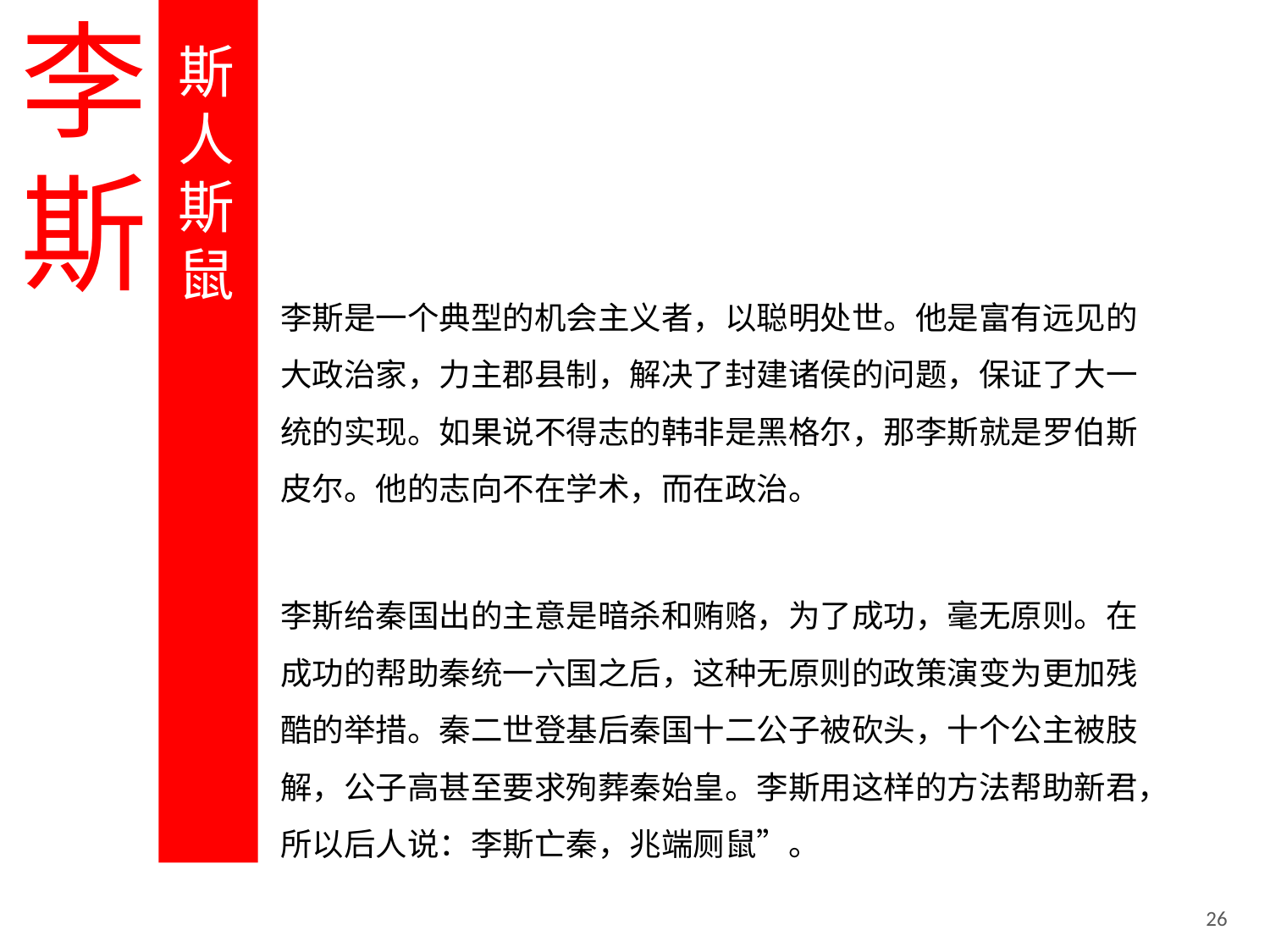

李斯
斯人斯鼠
李斯是一个典型的机会主义者，以聪明处世。他是富有远见的大政治家，力主郡县制，解决了封建诸侯的问题，保证了大一统的实现。如果说不得志的韩非是黑格尔，那李斯就是罗伯斯皮尔。他的志向不在学术，而在政治。

李斯给秦国出的主意是暗杀和贿赂，为了成功，毫无原则。在成功的帮助秦统一六国之后，这种无原则的政策演变为更加残酷的举措。秦二世登基后秦国十二公子被砍头，十个公主被肢解，公子高甚至要求殉葬秦始皇。李斯用这样的方法帮助新君，所以后人说：李斯亡秦，兆端厕鼠”。
26